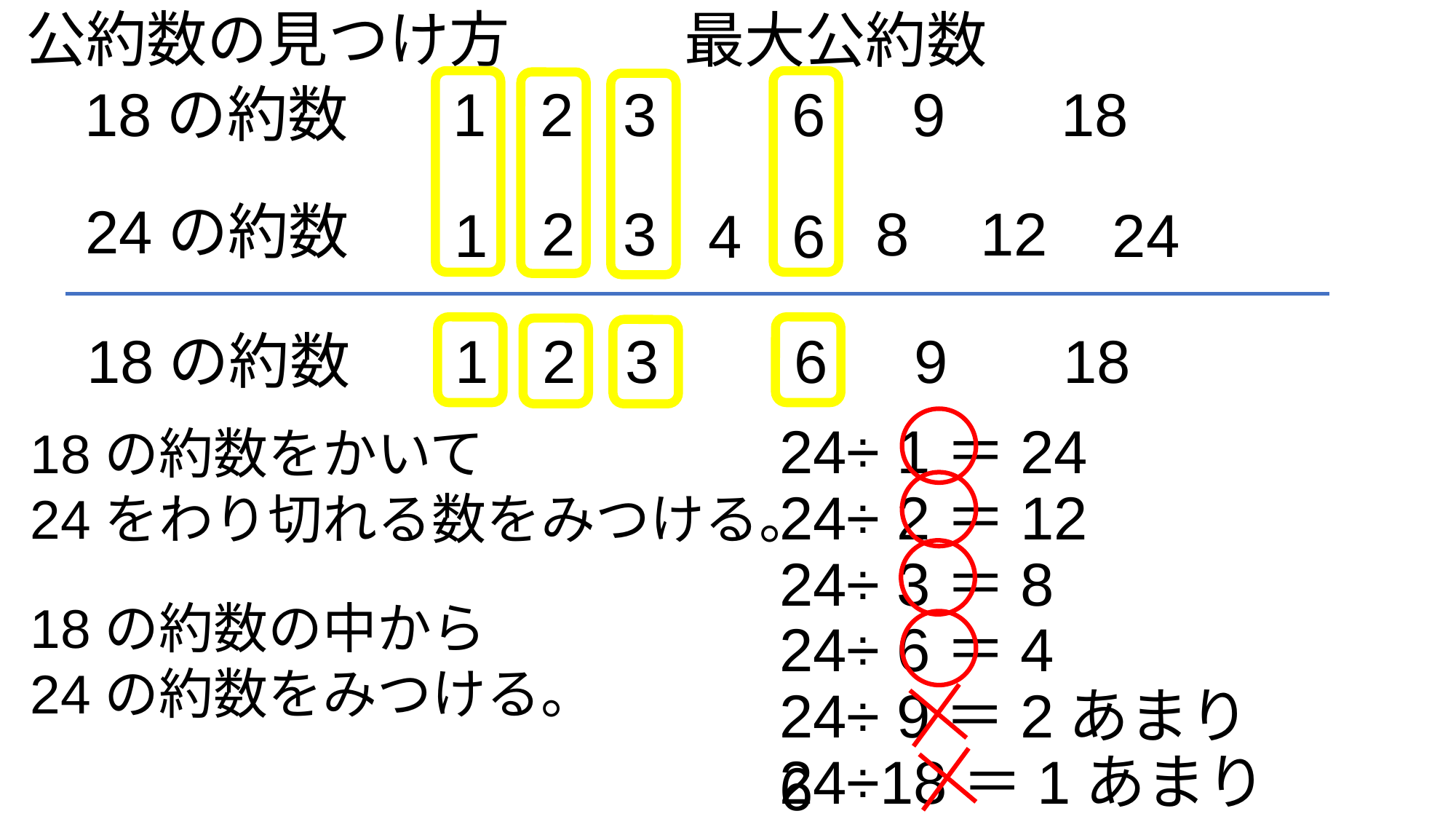

公約数の見つけ方
最大公約数

18の約数

1   2   3        6     9       18
2   3        6     9
3        6

24の約数
2   3   4   6   8    1224
3   4   6   8
1   2   3   4   6   8    12    24
4   6
18の約数
1   2   3        6     9       18
2   3        6     9
3        6

24÷ 1＝24

18の約数をかいて
24をわり切れる数をみつける。

24÷ 2＝12
24÷ 3＝8

18の約数の中から
24の約数をみつける。
24÷ 6＝4

24÷ 9＝2あまり6
24÷18＝1あまり6